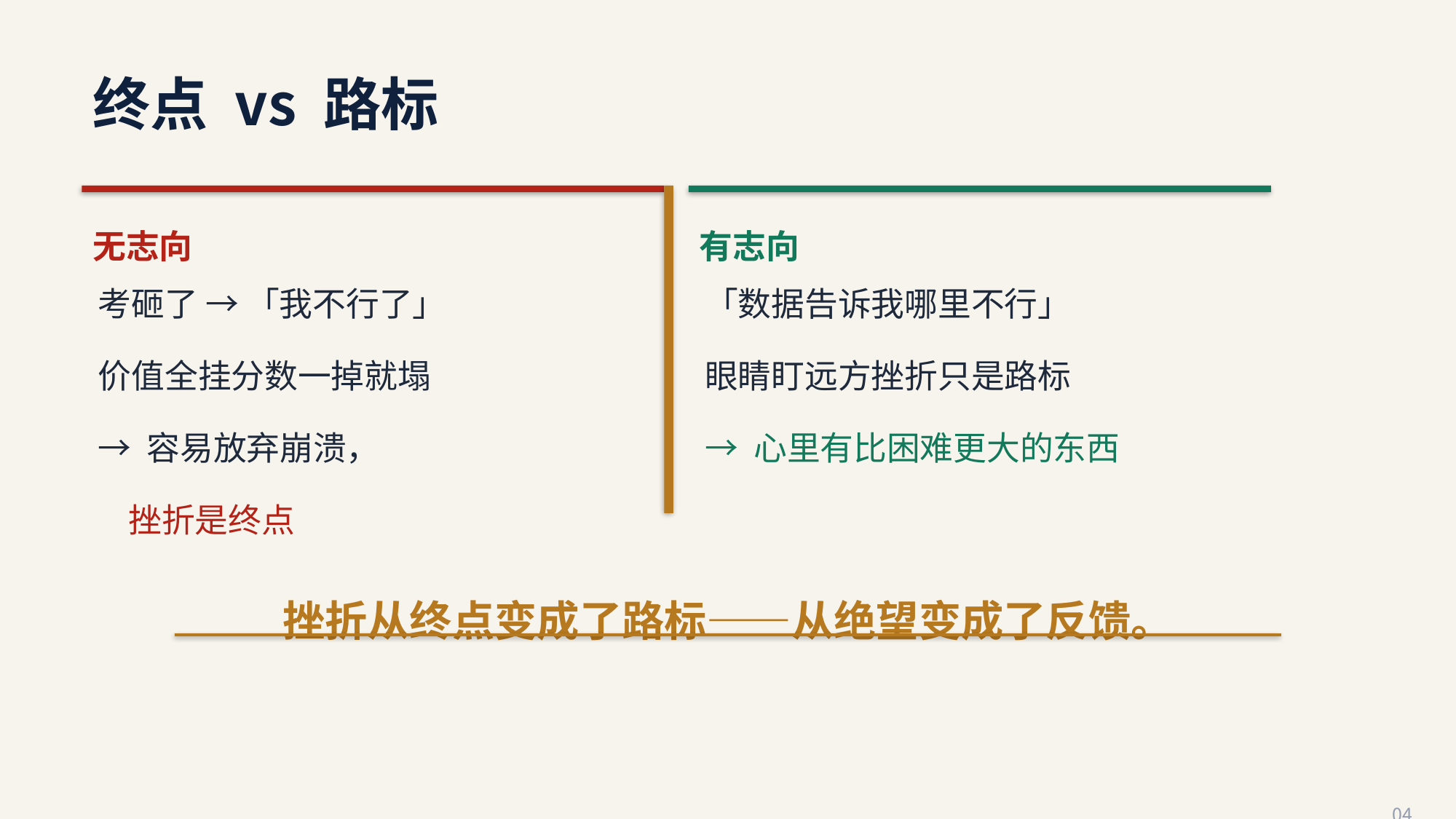

终点 vs 路标

无志向
有志向
考砸了 → 「我不行了」
价值全挂分数一掉就塌
→ 容易放弃崩溃，
   挫折是终点
「数据告诉我哪里不行」
眼睛盯远方挫折只是路标
→ 心里有比困难更大的东西
挫折从终点变成了路标——从绝望变成了反馈。

04